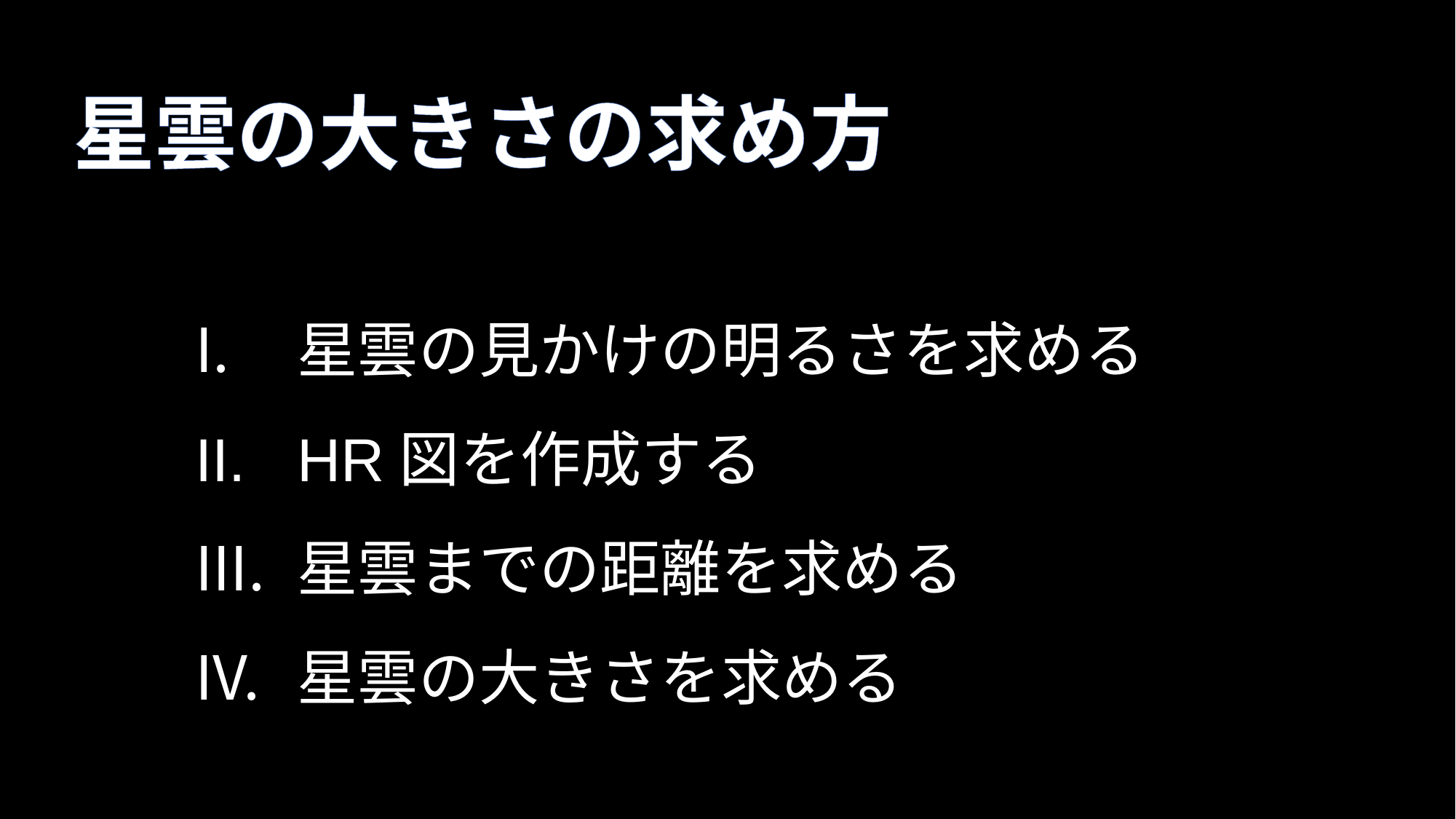

星雲の大きさの求め方
星雲の見かけの明るさを求める
HR図を作成する
星雲までの距離を求める
星雲の大きさを求める